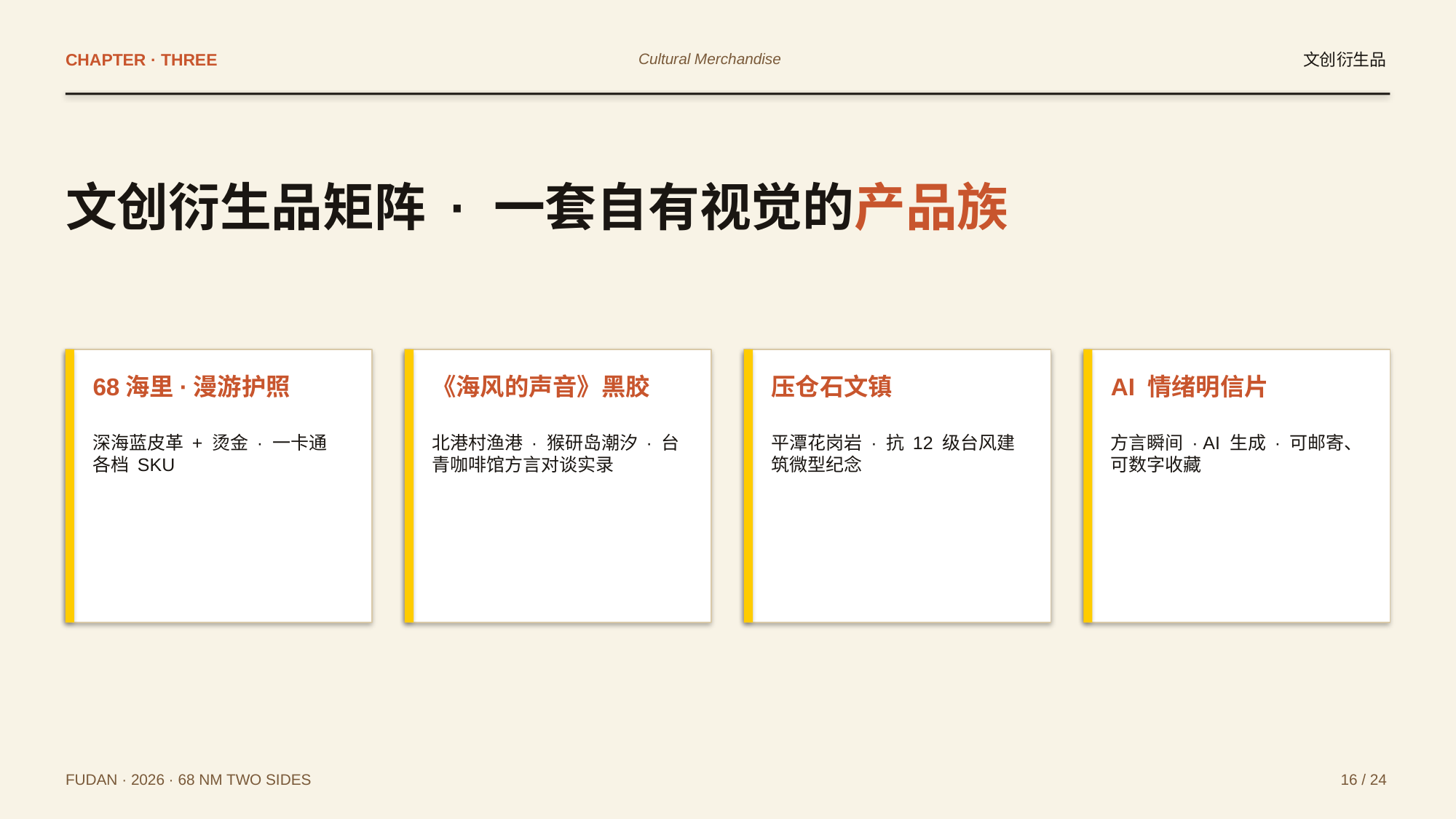

CHAPTER · THREE
Cultural Merchandise
文创衍生品

文创衍生品矩阵 · 一套自有视觉的产品族

68海里·漫游护照
《海风的声音》黑胶
压仓石文镇
AI 情绪明信片
深海蓝皮革 + 烫金 · 一卡通各档 SKU
北港村渔港 · 猴研岛潮汐 · 台青咖啡馆方言对谈实录
平潭花岗岩 · 抗 12 级台风建筑微型纪念
方言瞬间 · AI 生成 · 可邮寄、可数字收藏
FUDAN · 2026 · 68 NM TWO SIDES
16 / 24